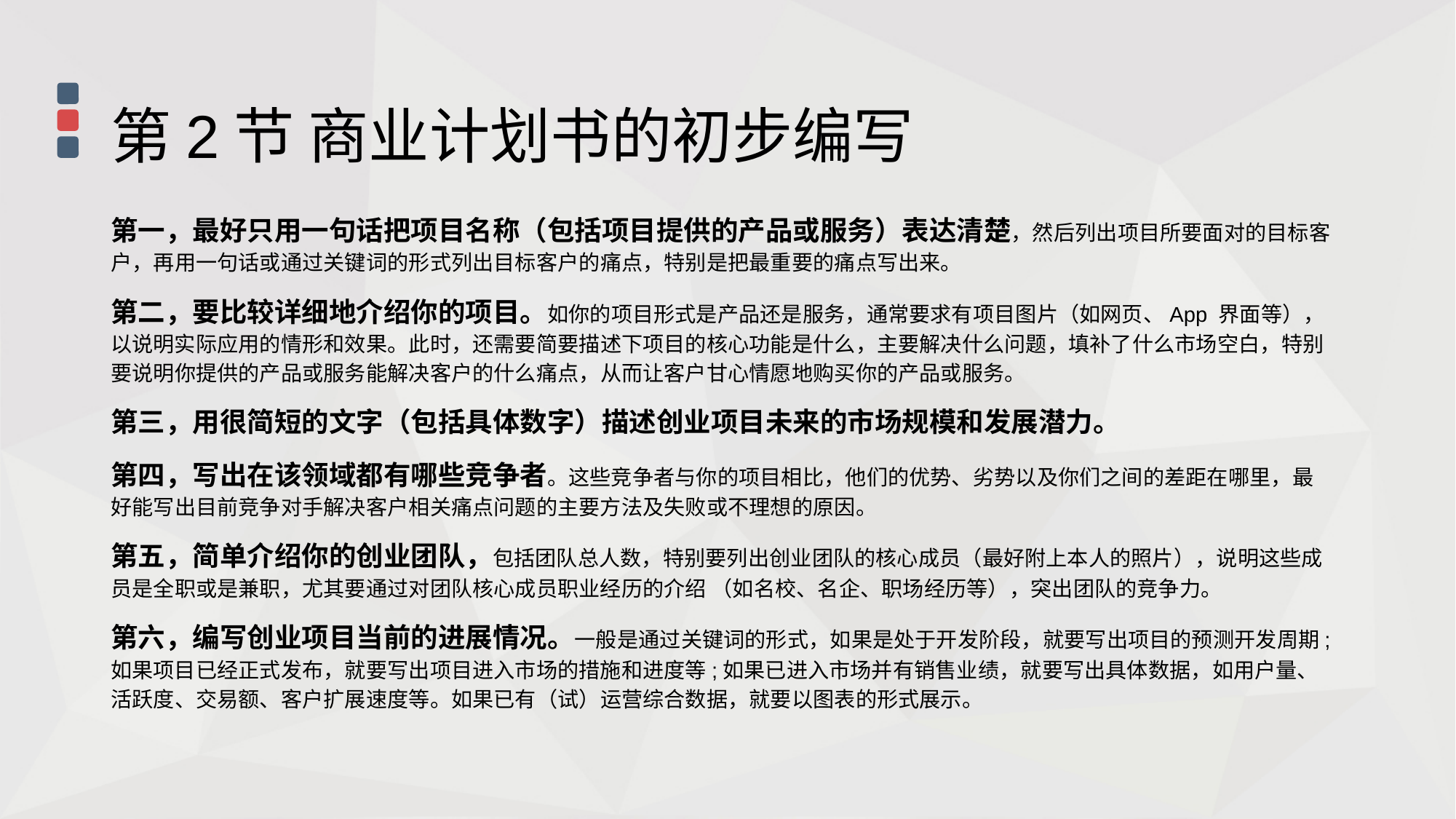

第2节 商业计划书的初步编写
第一，最好只用一句话把项目名称（包括项目提供的产品或服务）表达清楚，然后列出项目所要面对的目标客户，再用一句话或通过关键词的形式列出目标客户的痛点，特别是把最重要的痛点写出来。
第二，要比较详细地介绍你的项目。如你的项目形式是产品还是服务，通常要求有项目图片（如网页、App 界面等），以说明实际应用的情形和效果。此时，还需要简要描述下项目的核心功能是什么，主要解决什么问题，填补了什么市场空白，特别要说明你提供的产品或服务能解决客户的什么痛点，从而让客户甘心情愿地购买你的产品或服务。
第三，用很简短的文字（包括具体数字）描述创业项目未来的市场规模和发展潜力。
第四，写出在该领域都有哪些竞争者。这些竞争者与你的项目相比，他们的优势、劣势以及你们之间的差距在哪里，最好能写出目前竞争对手解决客户相关痛点问题的主要方法及失败或不理想的原因。
第五，简单介绍你的创业团队，包括团队总人数，特别要列出创业团队的核心成员（最好附上本人的照片），说明这些成员是全职或是兼职，尤其要通过对团队核心成员职业经历的介绍 （如名校、名企、职场经历等），突出团队的竞争力。
第六，编写创业项目当前的进展情况。一般是通过关键词的形式，如果是处于开发阶段，就要写出项目的预测开发周期; 如果项目已经正式发布，就要写出项目进入市场的措施和进度等;如果已进入市场并有销售业绩，就要写出具体数据，如用户量、活跃度、交易额、客户扩展速度等。如果已有（试）运营综合数据，就要以图表的形式展示。